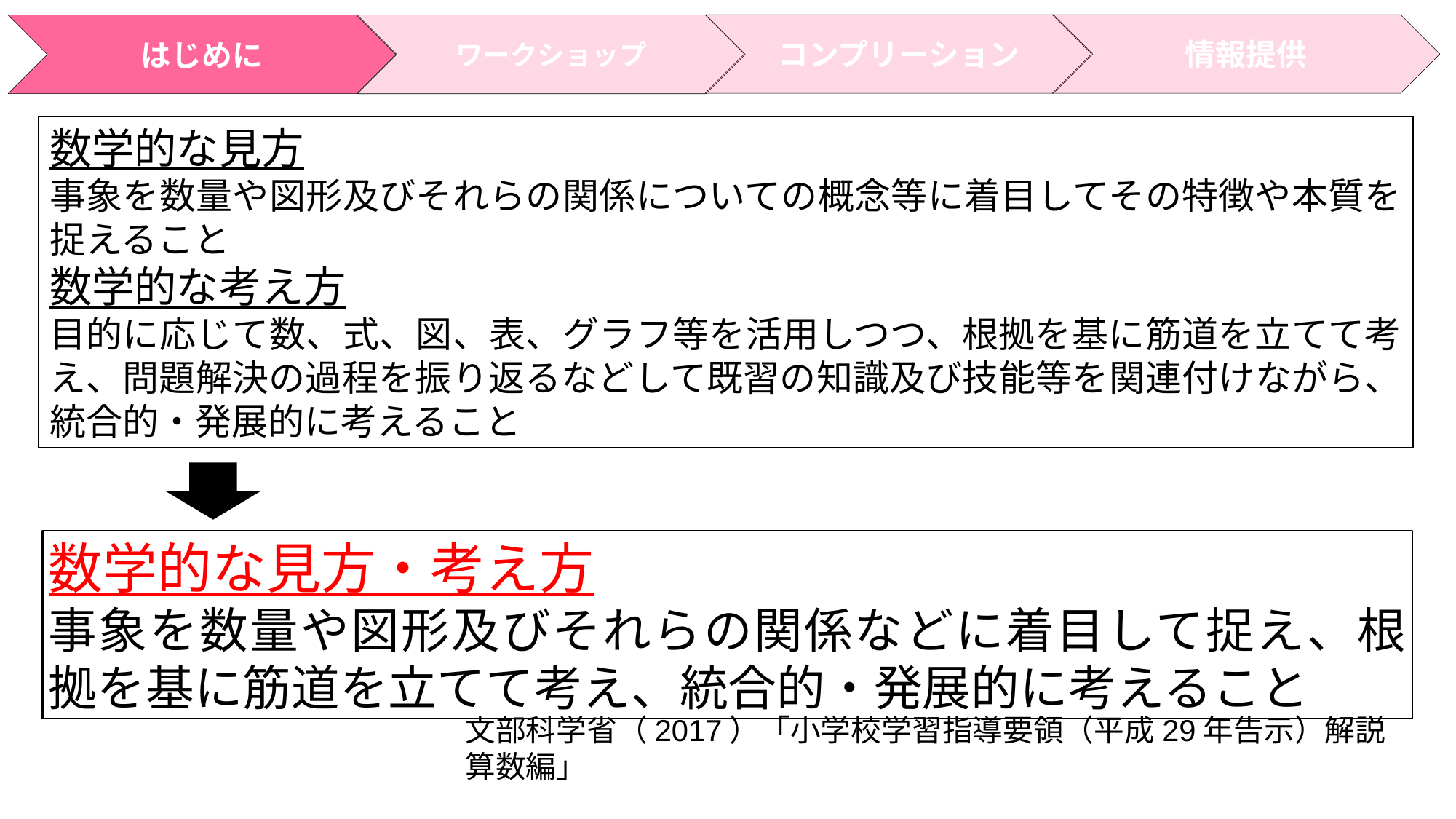

情報提供
コンプリーション
はじめに
ワークショップ
数学的な見方
事象を数量や図形及びそれらの関係についての概念等に着目してその特徴や本質を捉えること
数学的な考え方
目的に応じて数、式、図、表、グラフ等を活用しつつ、根拠を基に筋道を立てて考え、問題解決の過程を振り返るなどして既習の知識及び技能等を関連付けながら、統合的・発展的に考えること

数学的な見方・考え方
事象を数量や図形及びそれらの関係などに着目して捉え、根拠を基に筋道を立てて考え、統合的・発展的に考えること
文部科学省（2017）「小学校学習指導要領（平成29年告示）解説　算数編」
14
５